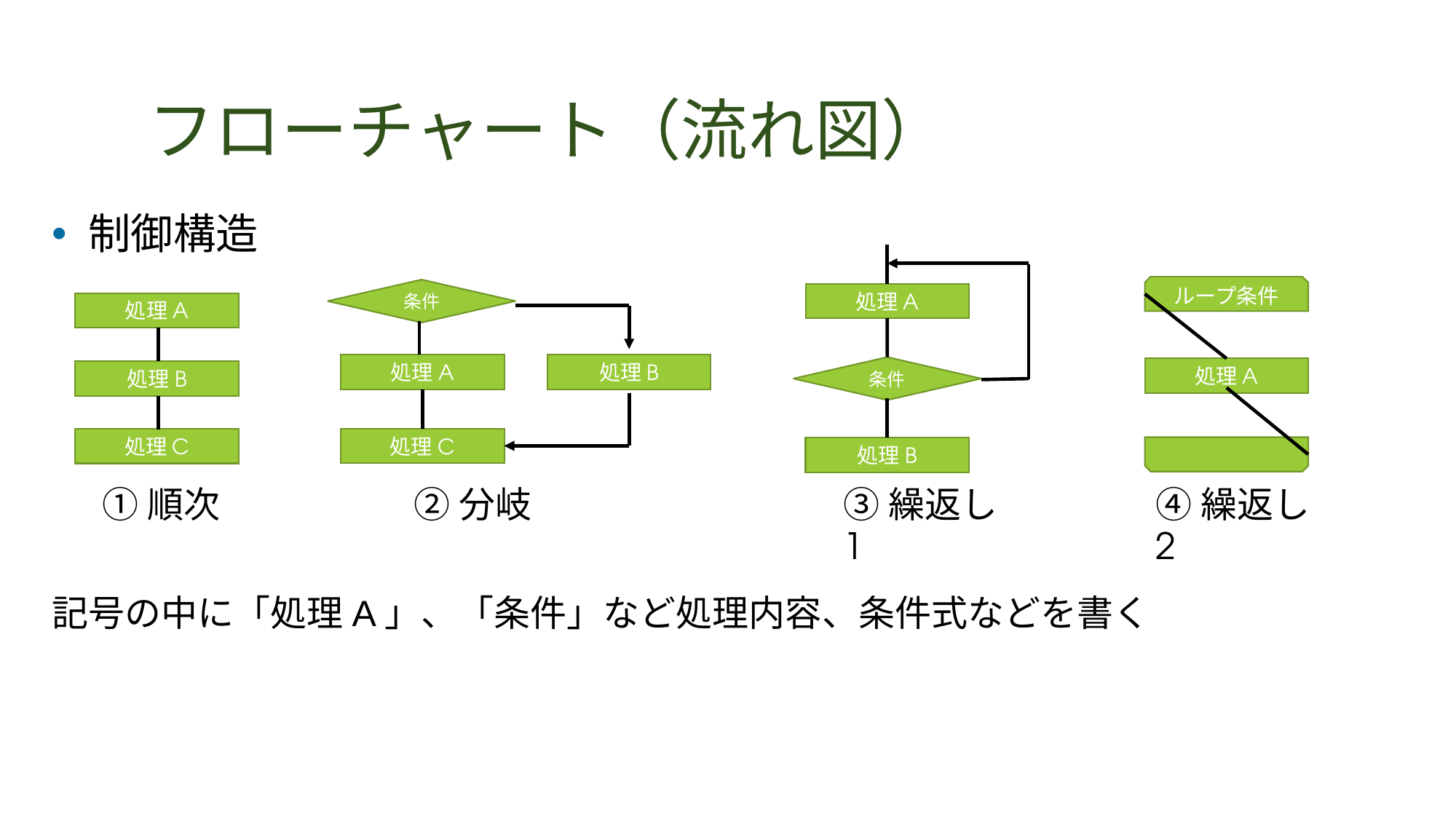

# フローチャート（流れ図）
制御構造

記号の中に「処理A」、「条件」など処理内容、条件式などを書く

条件
処理B
ループ条件
処理A

条件
処理A
処理B
処理C
処理A
処理A
処理B
処理C
①順次
②分岐
③繰返し1
④繰返し2